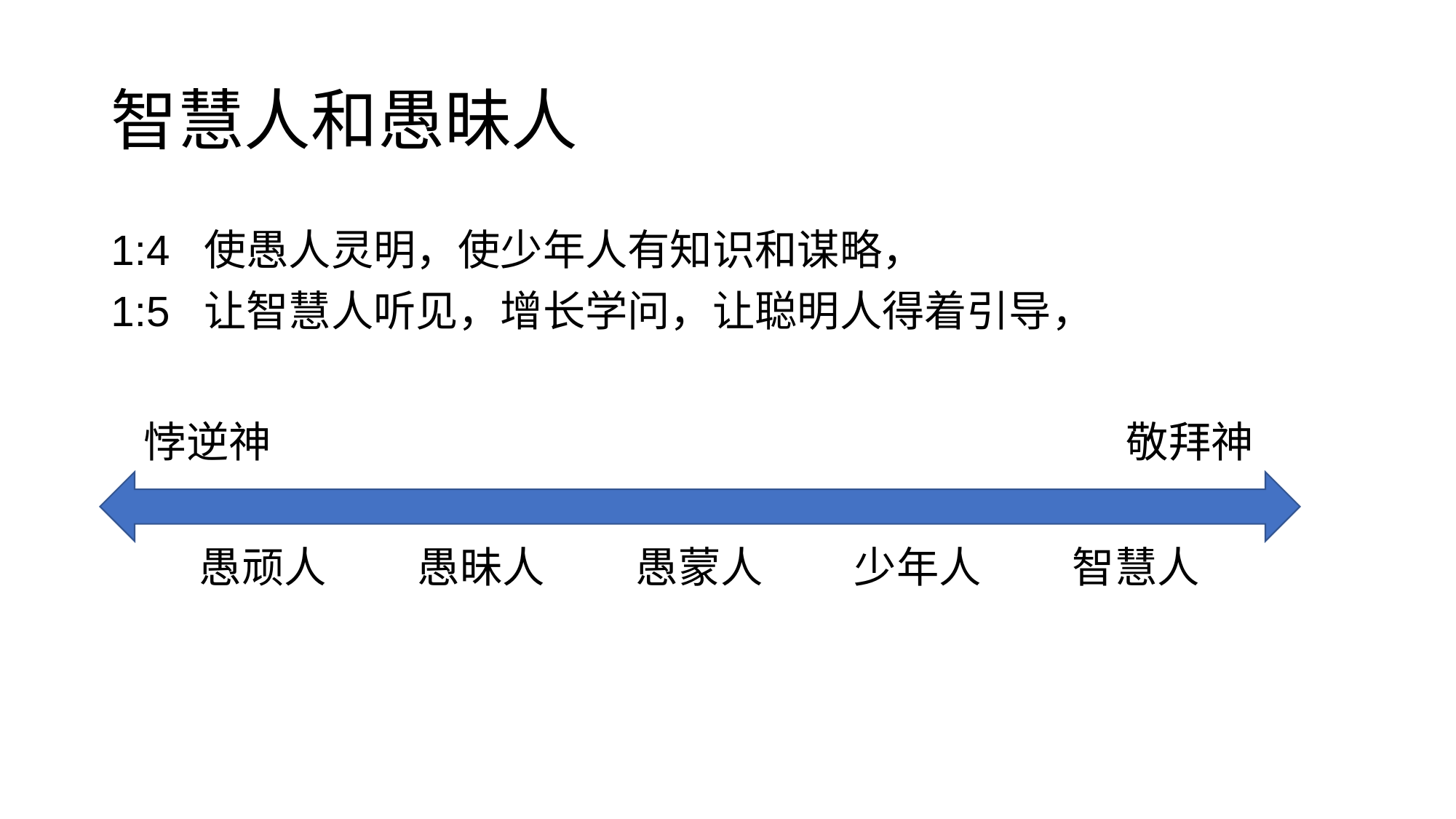

# 智慧人和愚昧人
1:4  使愚人灵明，使少年人有知识和谋略，
1:5  让智慧人听见，增长学问，让聪明人得着引导，

悖逆神								敬拜神

愚顽人	愚昧人	愚蒙人	少年人	智慧人